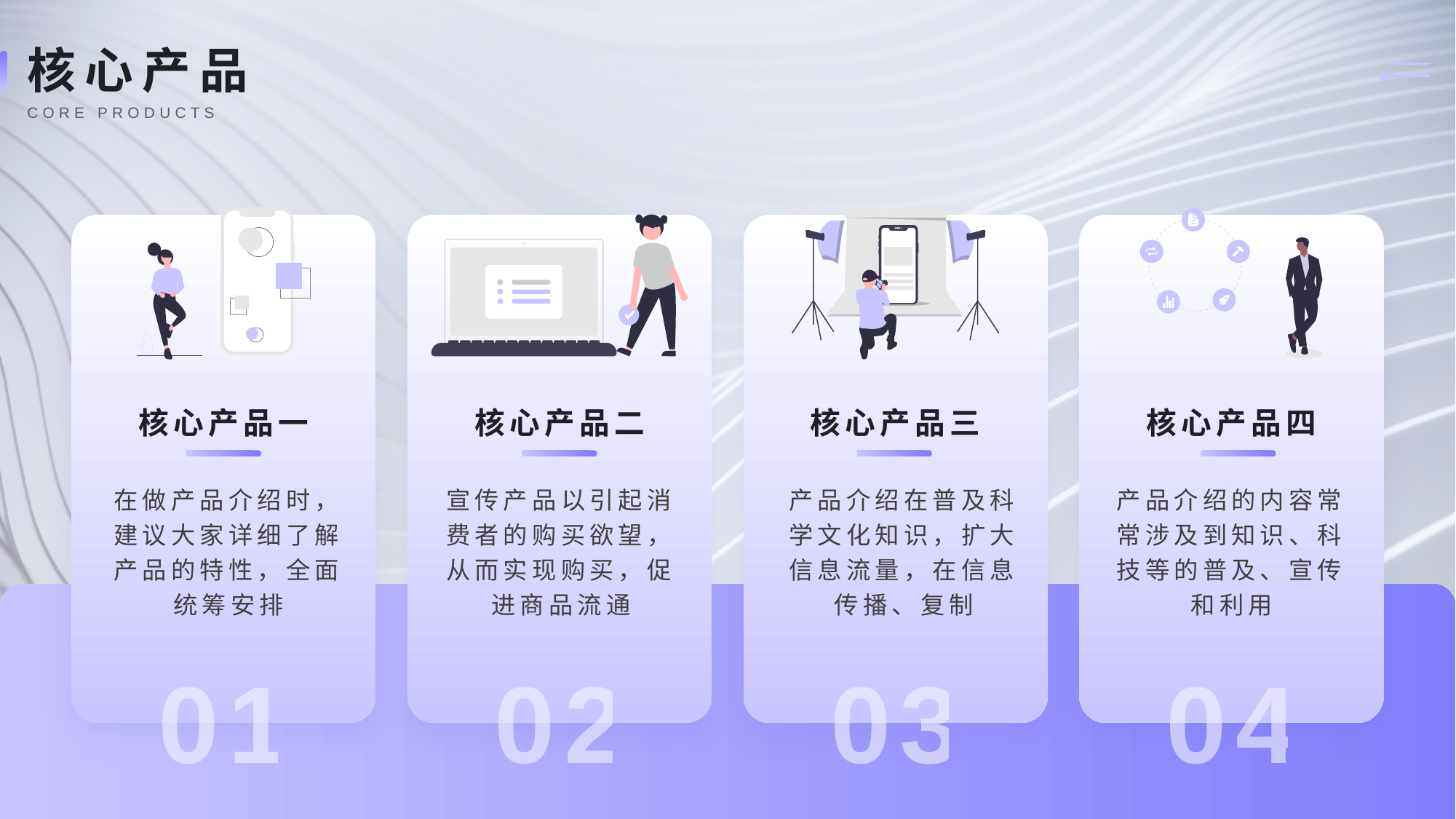

# 核心产品
CORE PRODUCTS

核心产品一
核心产品二
核心产品三
核心产品四

在做产品介绍时，建议大家详细了解产品的特性，全面统筹安排
宣传产品以引起消费者的购买欲望，从而实现购买，促进商品流通
产品介绍在普及科学文化知识，扩大信息流量，在信息传播、复制
产品介绍的内容常常涉及到知识、科技等的普及、宣传和利用

01
02
03
04